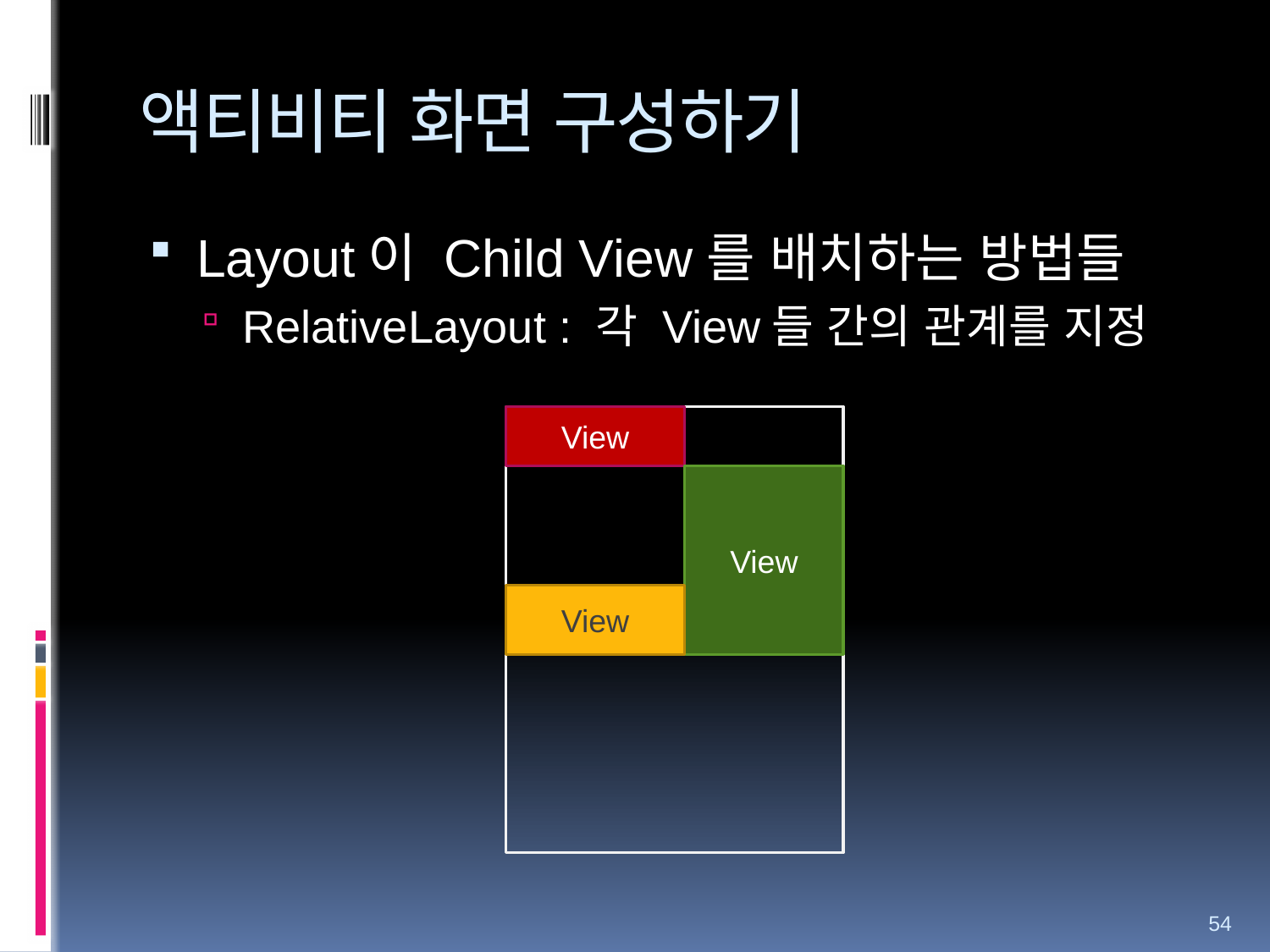

# 액티비티 화면 구성하기
Layout이 Child View를 배치하는 방법들
RelativeLayout : 각 View들 간의 관계를 지정

View
View
View
54